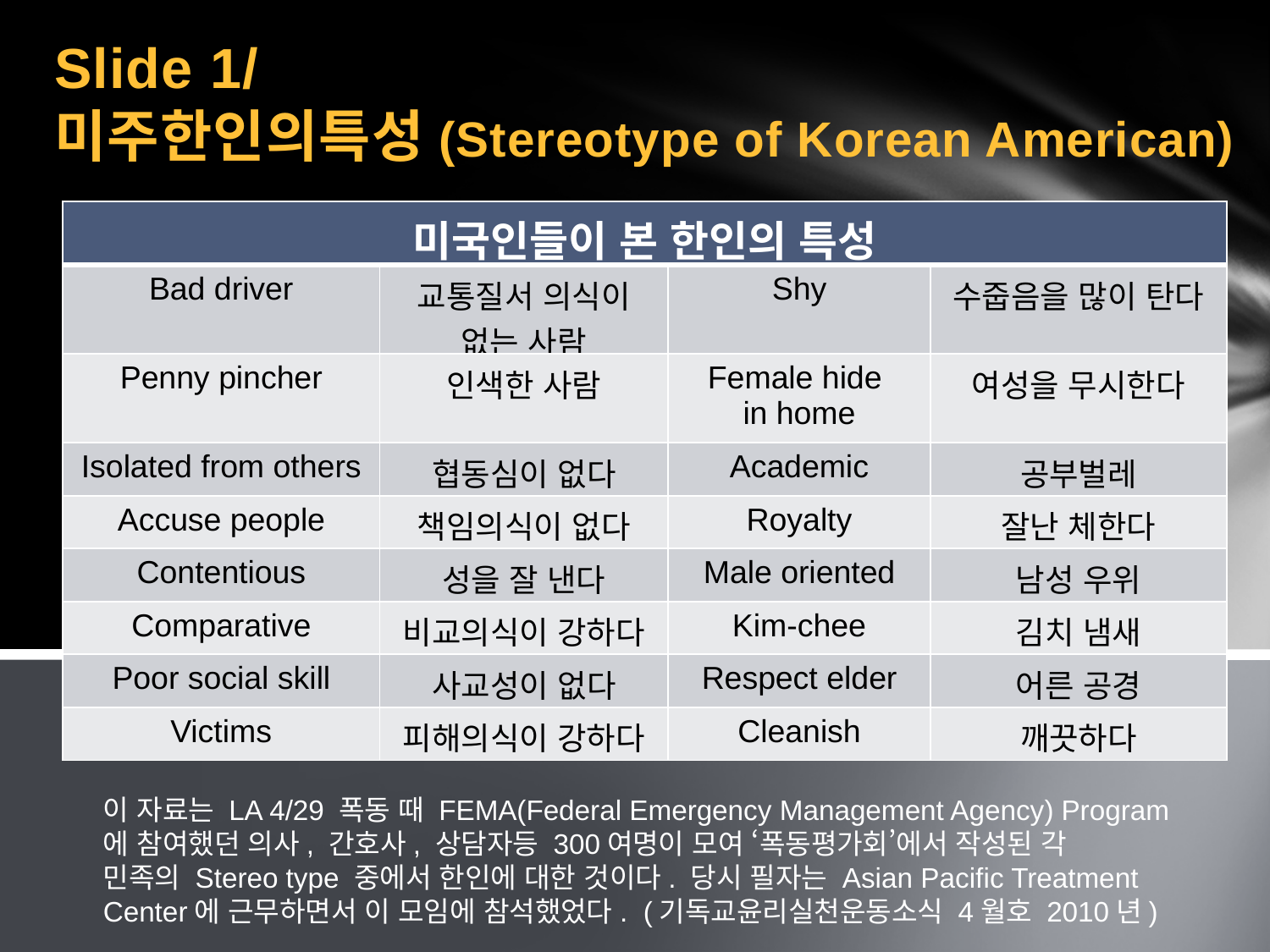

Slide 1/
미주한인의특성(Stereotype of Korean American)
| 미국인들이 본 한인의 특성 |  |  |  |
| --- | --- | --- | --- |
| Bad driver | 교통질서 의식이 없는 사람 | Shy | 수줍음을 많이 탄다 |
| Penny pincher | 인색한 사람 | Female hide in home | 여성을 무시한다 |
| Isolated from others | 협동심이 없다 | Academic | 공부벌레 |
| Accuse people | 책임의식이 없다 | Royalty | 잘난 체한다 |
| Contentious | 성을 잘 낸다 | Male oriented | 남성 우위 |
| Comparative | 비교의식이 강하다 | Kim-chee | 김치 냄새 |
| Poor social skill | 사교성이 없다 | Respect elder | 어른 공경 |
| Victims | 피해의식이 강하다 | Cleanish | 깨끗하다 |
이 자료는 LA 4/29 폭동 때 FEMA(Federal Emergency Management Agency) Program
에 참여했던 의사, 간호사, 상담자등 300여명이 모여 ‘폭동평가회’에서 작성된 각
민족의 Stereo type 중에서 한인에 대한 것이다. 당시 필자는 Asian Pacific Treatment
Center에 근무하면서 이 모임에 참석했었다.  (기독교윤리실천운동소식 4월호 2010년)